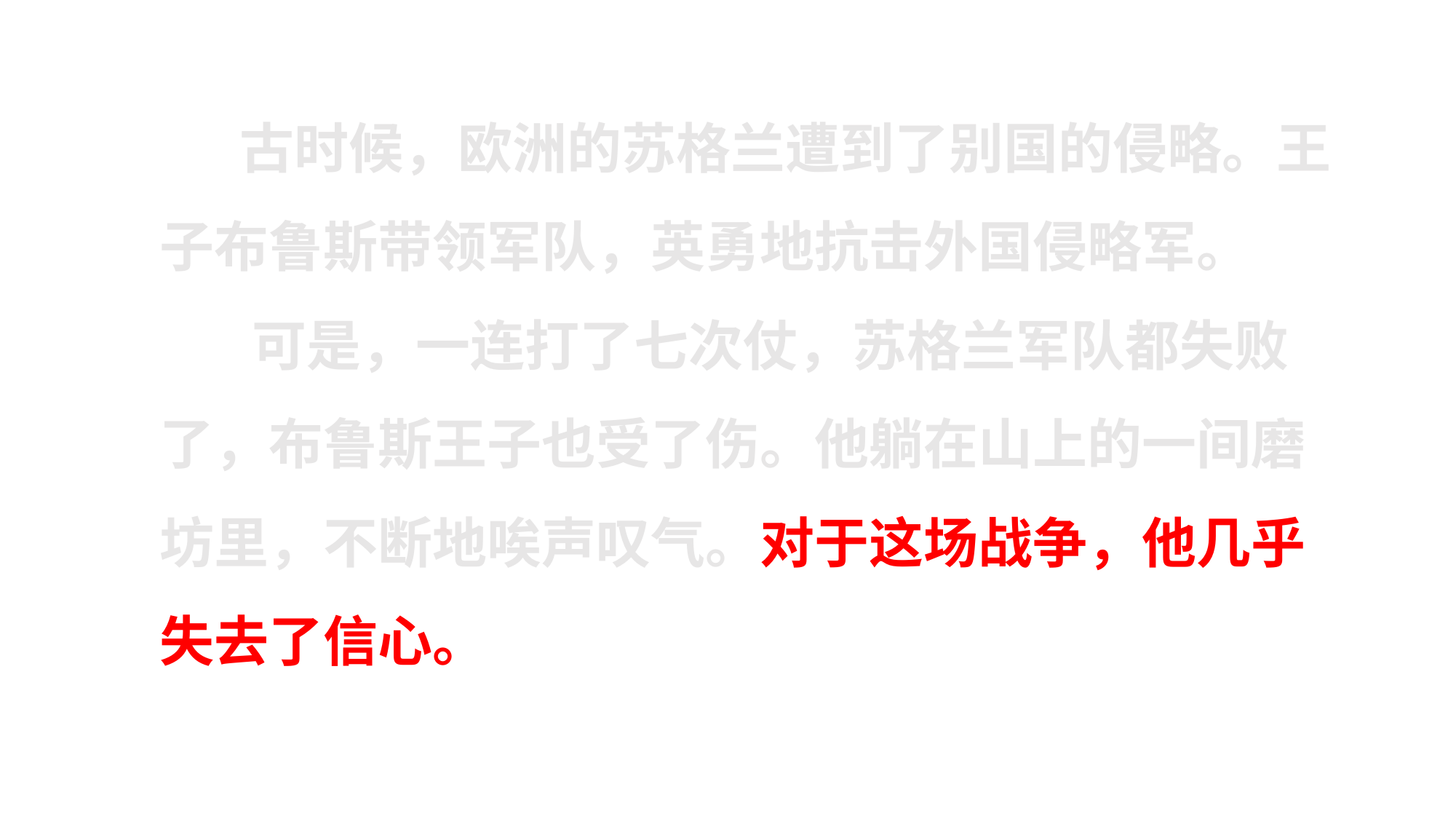

古时候，欧洲的苏格兰遭到了别国的侵略。王子布鲁斯带领军队，英勇地抗击外国侵略军。
  可是，一连打了七次仗，苏格兰军队都失败了，布鲁斯王子也受了伤。他躺在山上的一间磨坊里，不断地唉声叹气。对于这场战争，他几乎失去了信心。